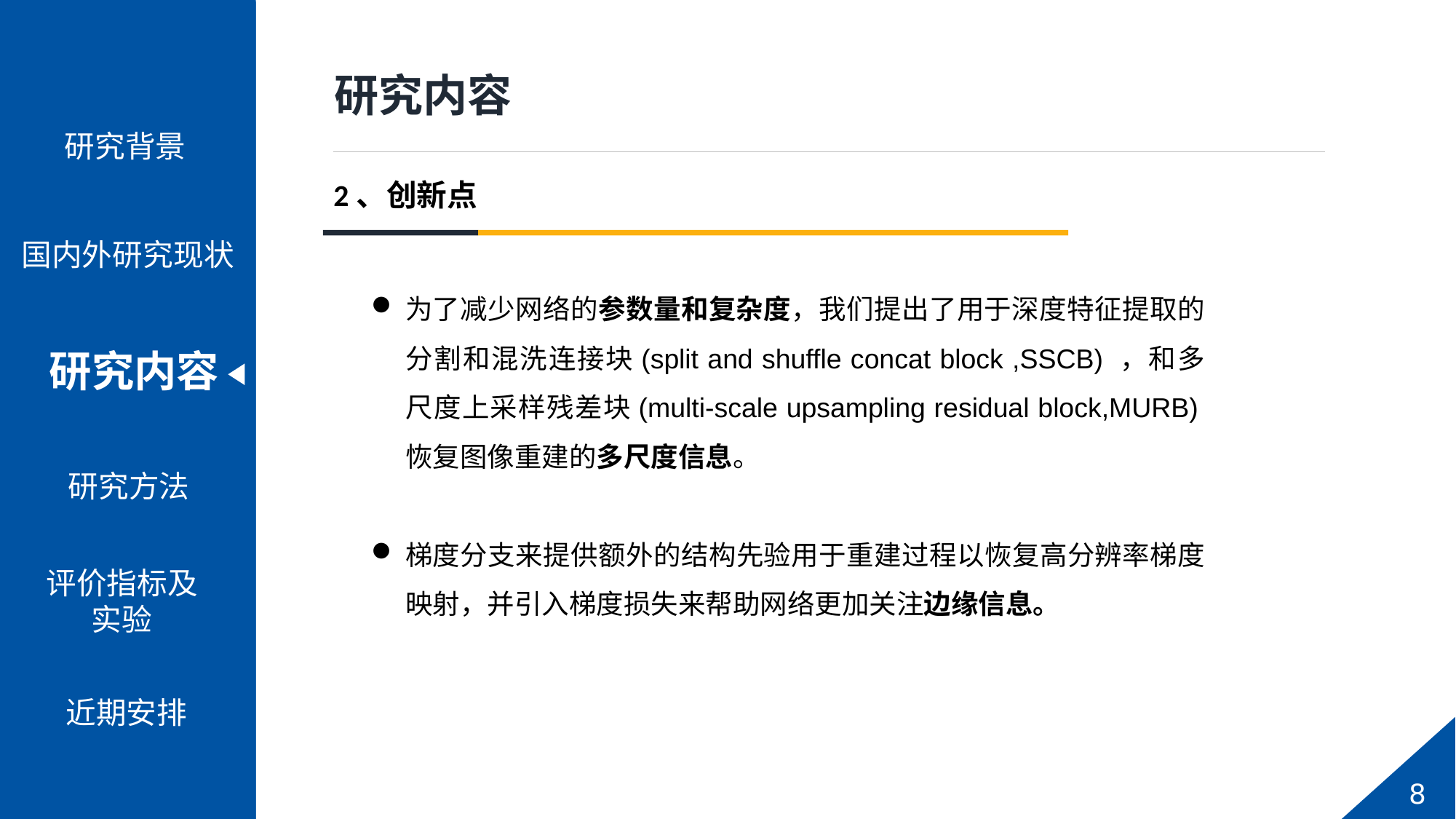

研究背景

PPT模板下载：www.1ppt.com/moban/     行业PPT模板：www.1ppt.com/hangye/
节日PPT模板：www.1ppt.com/jieri/           PPT素材下载：www.1ppt.com/sucai/
PPT背景图片：www.1ppt.com/beijing/      PPT图表下载：www.1ppt.com/tubiao/
优秀PPT下载：www.1ppt.com/xiazai/        PPT教程： www.1ppt.com/powerpoint/
Word教程： www.1ppt.com/word/              Excel教程：www.1ppt.com/excel/
资料下载：www.1ppt.com/ziliao/                PPT课件下载：www.1ppt.com/kejian/
范文下载：www.1ppt.com/fanwen/             试卷下载：www.1ppt.com/shiti/
教案下载：www.1ppt.com/jiaoan/        PPT论坛：www.1ppt.cn

国内外研究现状

研究内容

研究内容

创新点

研究背景

PPT模板下载：www.1ppt.com/moban/     行业PPT模板：www.1ppt.com/hangye/
节日PPT模板：www.1ppt.com/jieri/           PPT素材下载：www.1ppt.com/sucai/
PPT背景图片：www.1ppt.com/beijing/      PPT图表下载：www.1ppt.com/tubiao/
优秀PPT下载：www.1ppt.com/xiazai/        PPT教程： www.1ppt.com/powerpoint/
Word教程： www.1ppt.com/word/              Excel教程：www.1ppt.com/excel/
资料下载：www.1ppt.com/ziliao/                PPT课件下载：www.1ppt.com/kejian/
范文下载：www.1ppt.com/fanwen/             试卷下载：www.1ppt.com/shiti/
教案下载：www.1ppt.com/jiaoan/        PPT论坛：www.1ppt.cn

国内外研究现状

研究内容

研究内容
2、创新点

为了减少网络的参数量和复杂度，我们提出了用于深度特征提取的分割和混洗连接块(split and shuffle concat block ,SSCB) ，和多尺度上采样残差块(multi-scale upsampling residual block,MURB)恢复图像重建的多尺度信息。

梯度分支来提供额外的结构先验用于重建过程以恢复高分辨率梯度映射，并引入梯度损失来帮助网络更加关注边缘信息。
研究方法
评价指标及实验
近期安排
8